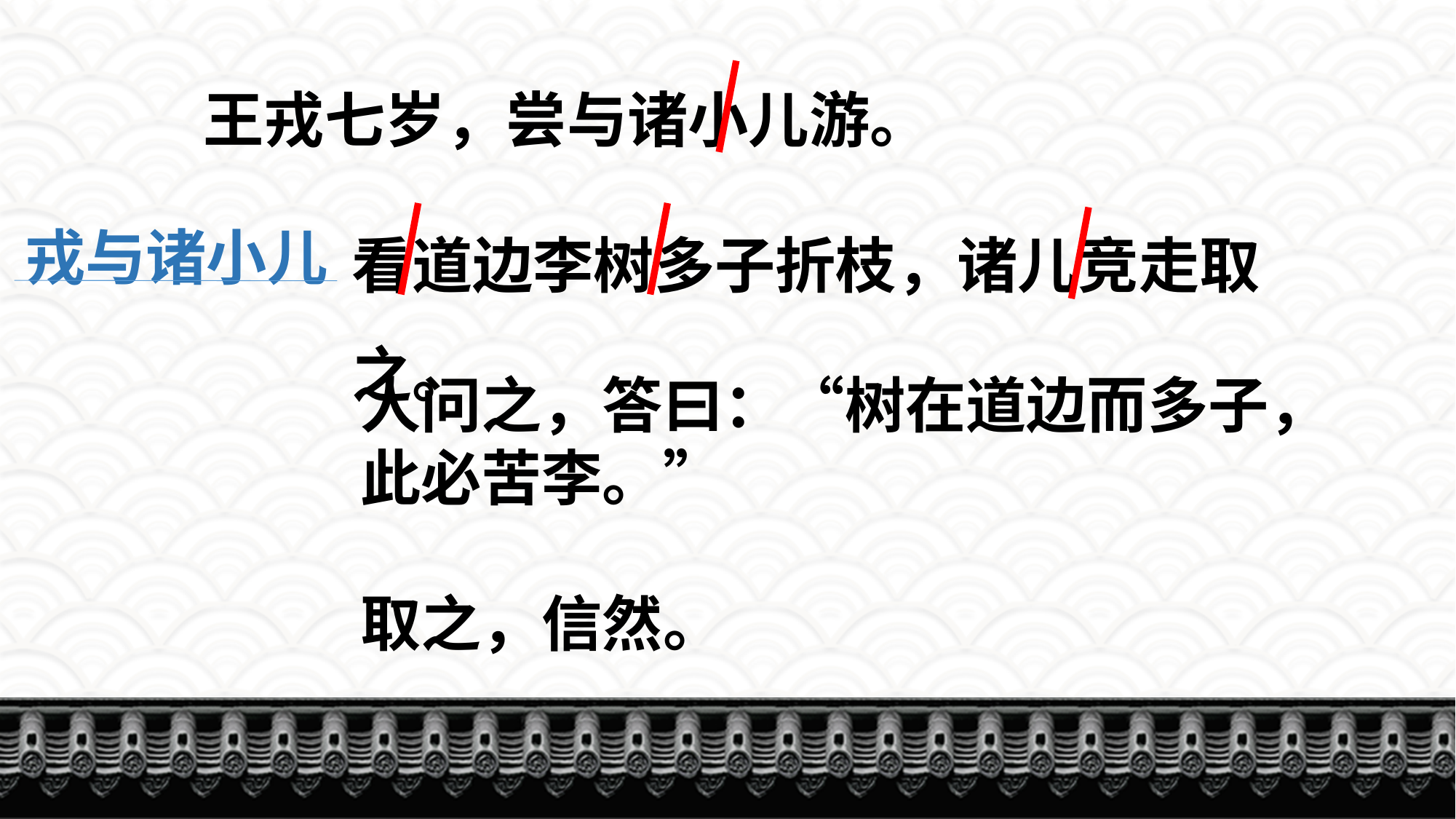

王戎七岁，尝与诸小儿游。
戎与诸小儿
看道边李树多子折枝，诸儿竞走取之。
人问之，答曰：“树在道边而多子，
此必苦李。”

取之，信然。